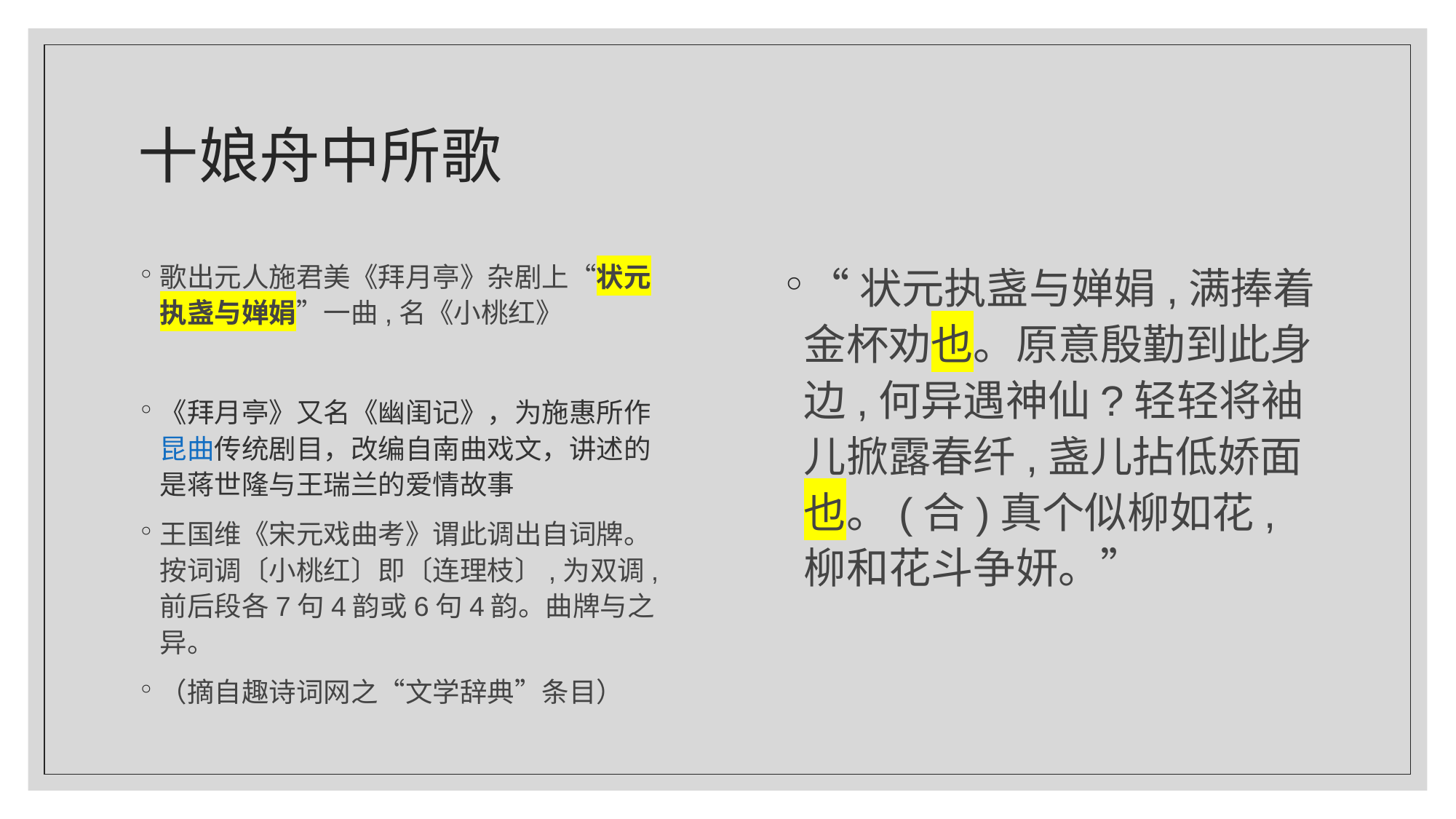

# 十娘舟中所歌
歌出元人施君美《拜月亭》杂剧上“状元执盏与婵娟”一曲,名《小桃红》

《拜月亭》又名《幽闺记》，为施惠所作昆曲传统剧目，改编自南曲戏文，讲述的是蒋世隆与王瑞兰的爱情故事
王国维《宋元戏曲考》谓此调出自词牌。按词调〔小桃红〕即〔连理枝〕,为双调,前后段各7句4韵或6句4韵。曲牌与之异。
（摘自趣诗词网之“文学辞典”条目）
“状元执盏与婵娟,满捧着金杯劝也。原意殷勤到此身边,何异遇神仙?轻轻将袖儿掀露春纤,盏儿拈低娇面也。(合)真个似柳如花,柳和花斗争妍。”